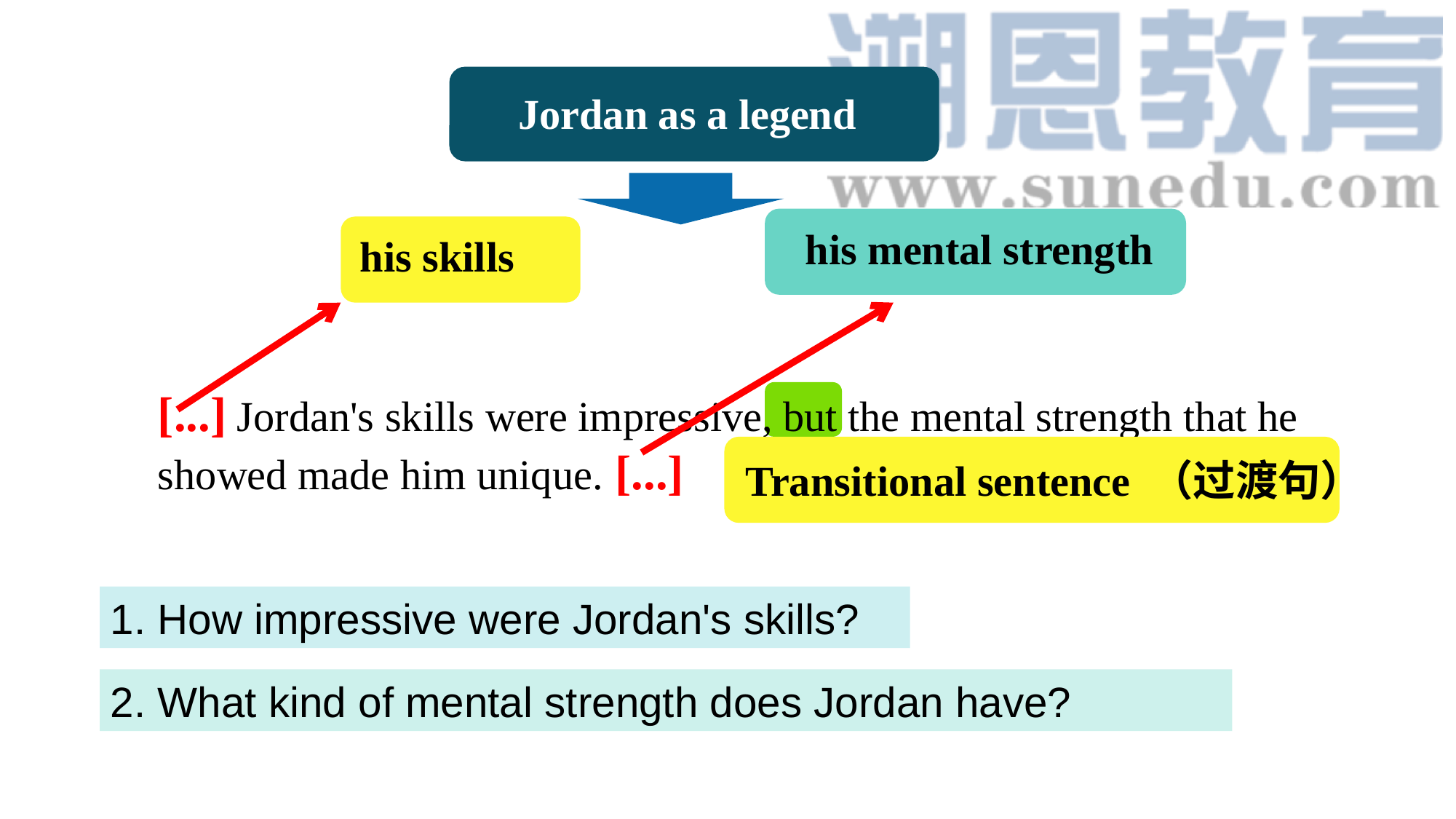

Jordan as a legend

 his mental strength

 his skills
[...] Jordan's skills were impressive, but the mental strength that he showed made him unique. [...]

 Transitional sentence （过渡句）
1. How impressive were Jordan's skills?
2. What kind of mental strength does Jordan have?